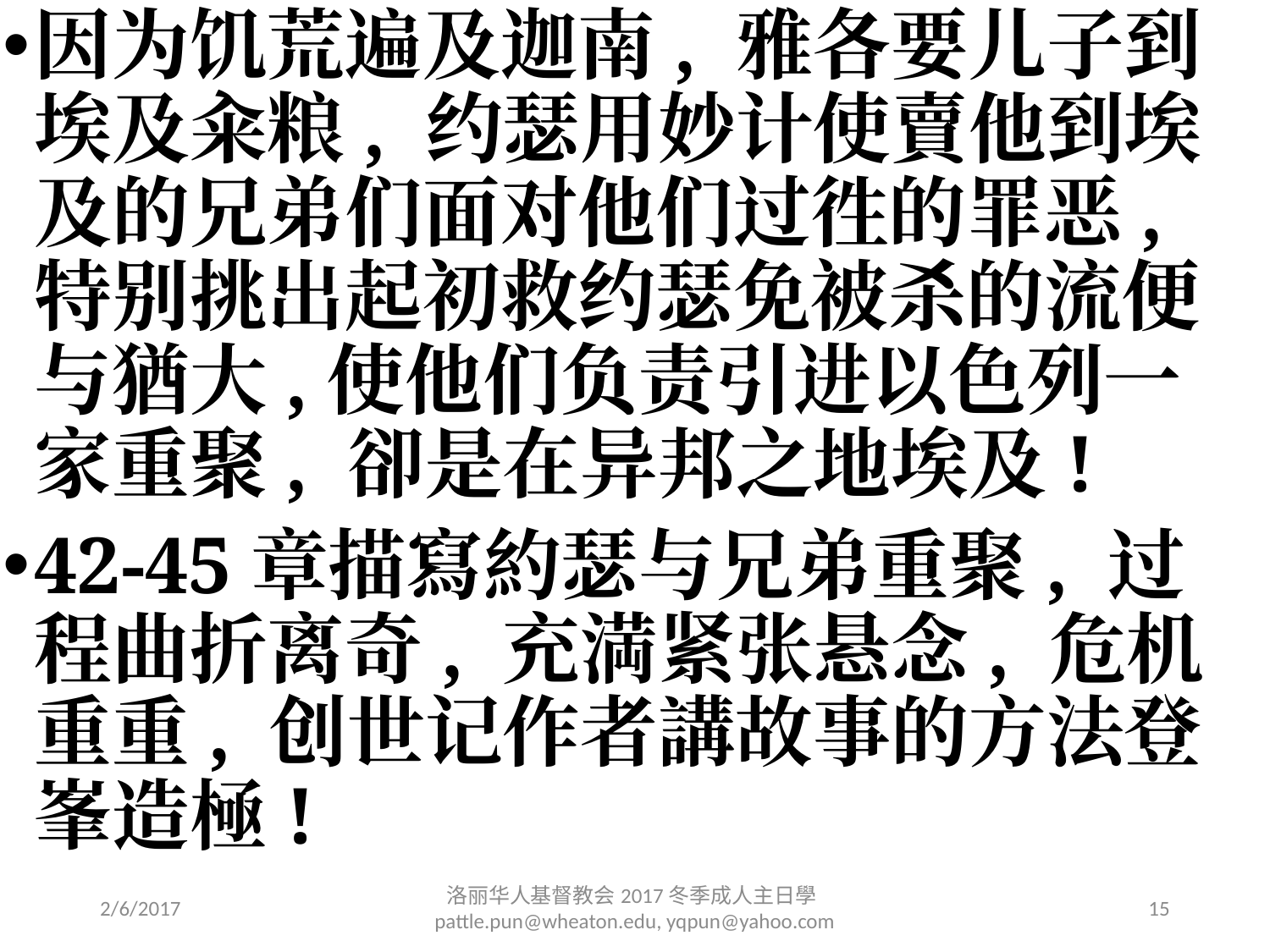

因为饥荒遍及迦南, 雅各要儿子到埃及籴粮, 约瑟用妙计使賣他到埃及的兄弟们面对他们过徃的罪恶, 特别挑出起初救约瑟免被杀的流便与猶大,使他们负责引进以色列一家重聚, 卻是在异邦之地埃及!
42-45章描寫約瑟与兄弟重聚, 过程曲折离奇, 充満紧张悬念, 危机重重, 创世记作者講故事的方法登峯造極!
2/6/2017
洛丽华⼈基督教会2017冬季成⼈主⽇學  pattle.pun@wheaton.edu, yqpun@yahoo.com
15